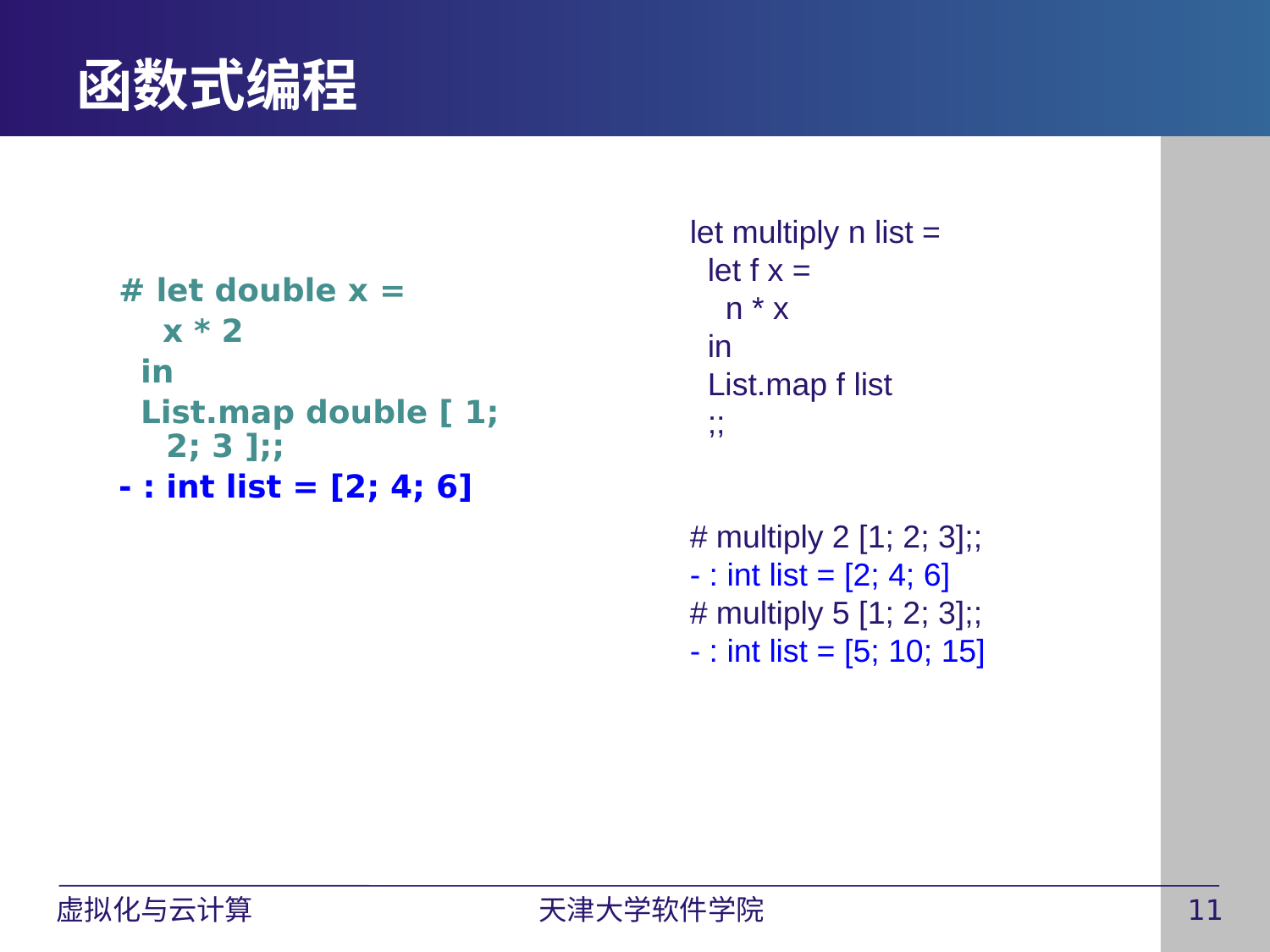

# 函数式编程
let multiply n list =
  let f x =
    n * x
  in
  List.map f list
  ;;

# multiply 2 [1; 2; 3];;
- : int list = [2; 4; 6]
# multiply 5 [1; 2; 3];;
- : int list = [5; 10; 15]

# let double x =
    x * 2
  in
  List.map double [ 1; 2; 3 ];;
- : int list = [2; 4; 6]